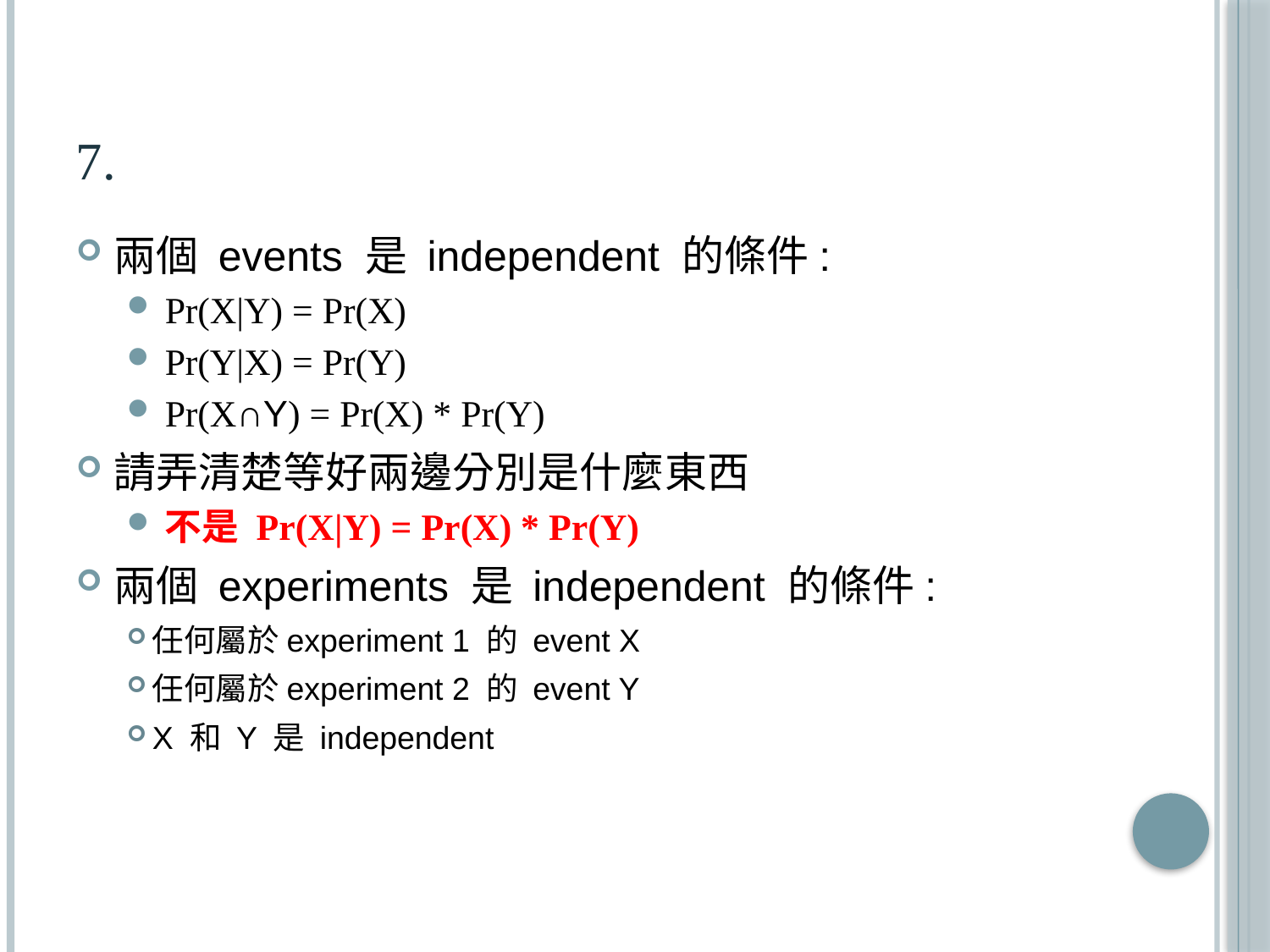

# 7.
兩個 events 是 independent 的條件:
Pr(X|Y) = Pr(X)
Pr(Y|X) = Pr(Y)
Pr(X∩Y) = Pr(X) * Pr(Y)
請弄清楚等好兩邊分別是什麼東西
不是 Pr(X|Y) = Pr(X) * Pr(Y)
兩個 experiments 是 independent 的條件:
任何屬於experiment 1 的 event X
任何屬於experiment 2 的 event Y
X 和 Y 是 independent